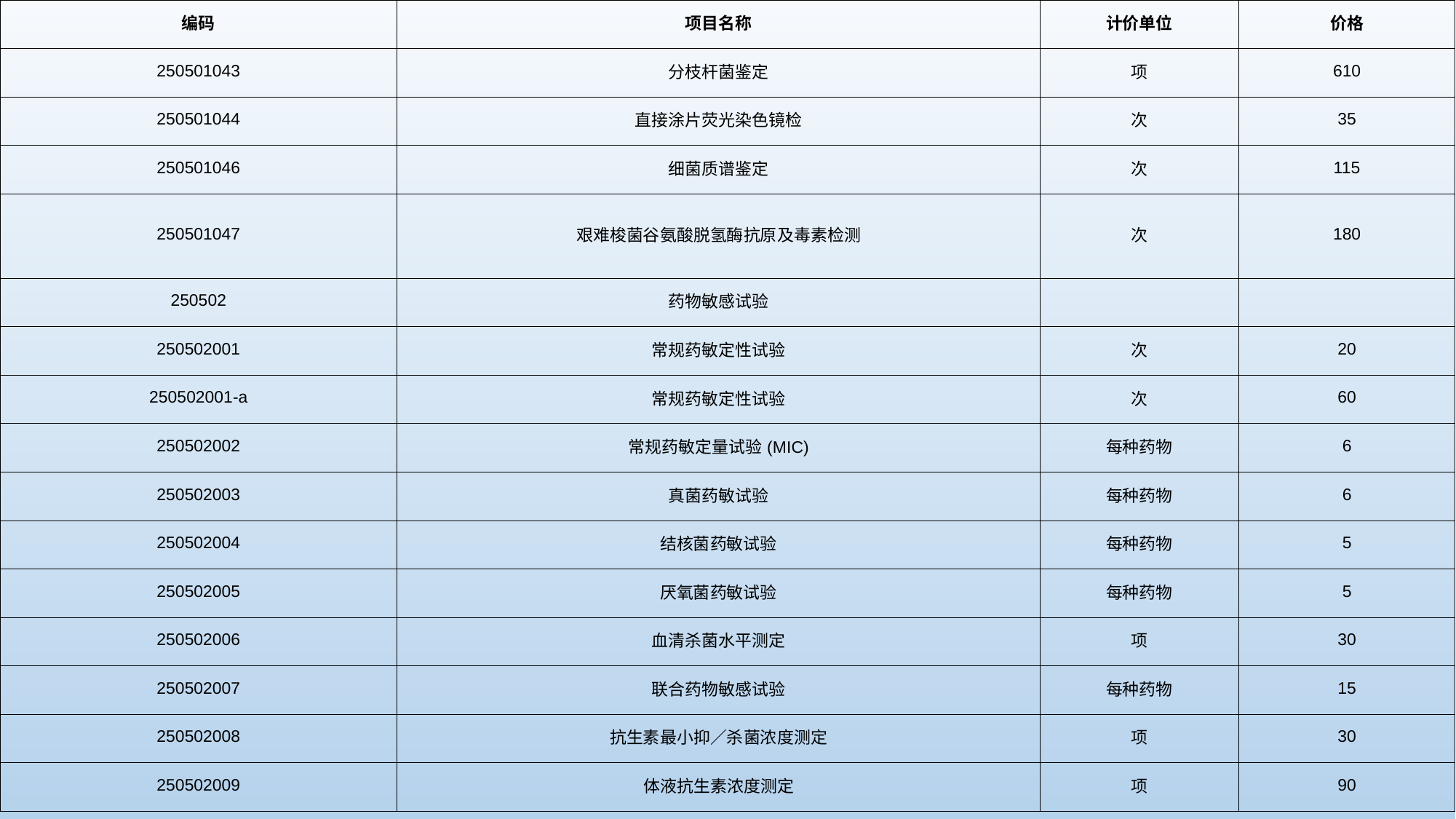

| 编码 | 项目名称 | 计价单位 | 价格 |
| --- | --- | --- | --- |
| 250501043 | 分枝杆菌鉴定 | 项 | 610 |
| 250501044 | 直接涂片荧光染色镜检 | 次 | 35 |
| 250501046 | 细菌质谱鉴定 | 次 | 115 |
| 250501047 | 艰难梭菌谷氨酸脱氢酶抗原及毒素检测 | 次 | 180 |
| 250502 | 药物敏感试验 |  |  |
| 250502001 | 常规药敏定性试验 | 次 | 20 |
| 250502001-a | 常规药敏定性试验 | 次 | 60 |
| 250502002 | 常规药敏定量试验(MIC) | 每种药物 | 6 |
| 250502003 | 真菌药敏试验 | 每种药物 | 6 |
| 250502004 | 结核菌药敏试验 | 每种药物 | 5 |
| 250502005 | 厌氧菌药敏试验 | 每种药物 | 5 |
| 250502006 | 血清杀菌水平测定 | 项 | 30 |
| 250502007 | 联合药物敏感试验 | 每种药物 | 15 |
| 250502008 | 抗生素最小抑／杀菌浓度测定 | 项 | 30 |
| 250502009 | 体液抗生素浓度测定 | 项 | 90 |